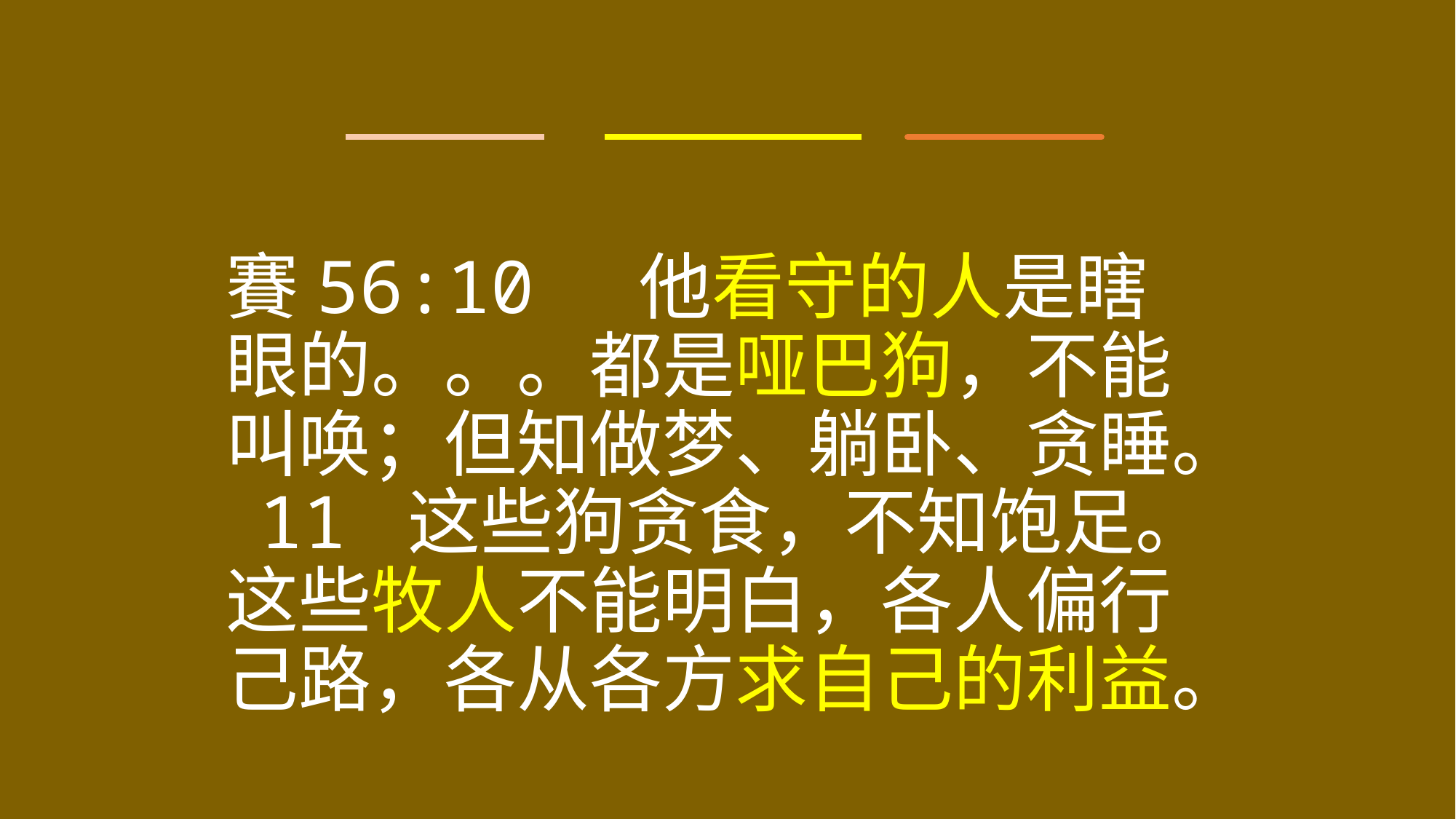

賽56:10  他看守的人是瞎眼的。。。都是哑巴狗，不能叫唤；但知做梦、躺卧、贪睡。 11 这些狗贪食，不知饱足。这些牧人不能明白，各人偏行己路，各从各方求自己的利益。